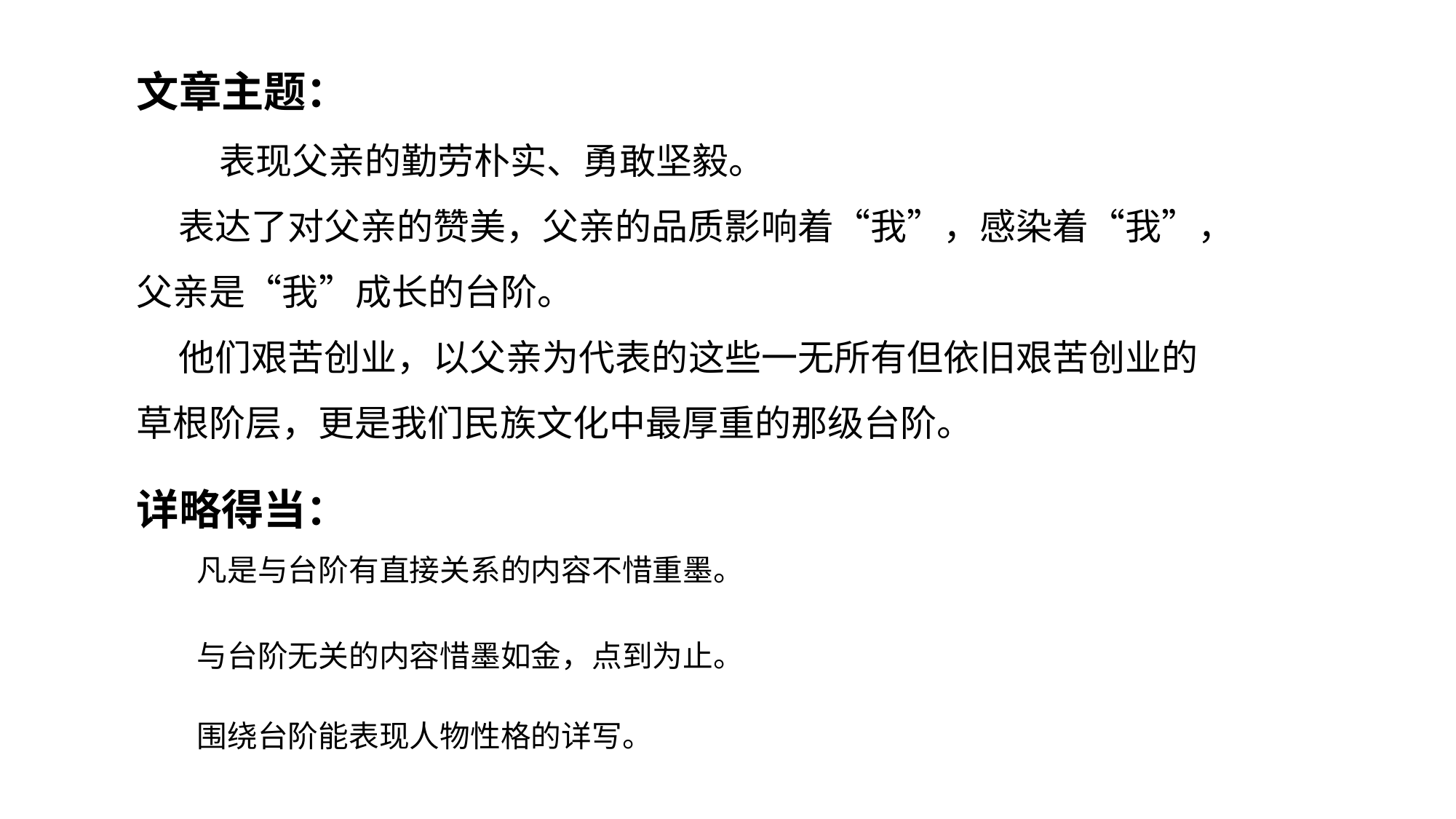

文章主题：
         表现父亲的勤劳朴实、勇敢坚毅。
    表达了对父亲的赞美，父亲的品质影响着“我”，感染着“我”，父亲是“我”成长的台阶。
    他们艰苦创业，以父亲为代表的这些一无所有但依旧艰苦创业的草根阶层，更是我们民族文化中最厚重的那级台阶。

详略得当：
凡是与台阶有直接关系的内容不惜重墨。
与台阶无关的内容惜墨如金，点到为止。
围绕台阶能表现人物性格的详写。